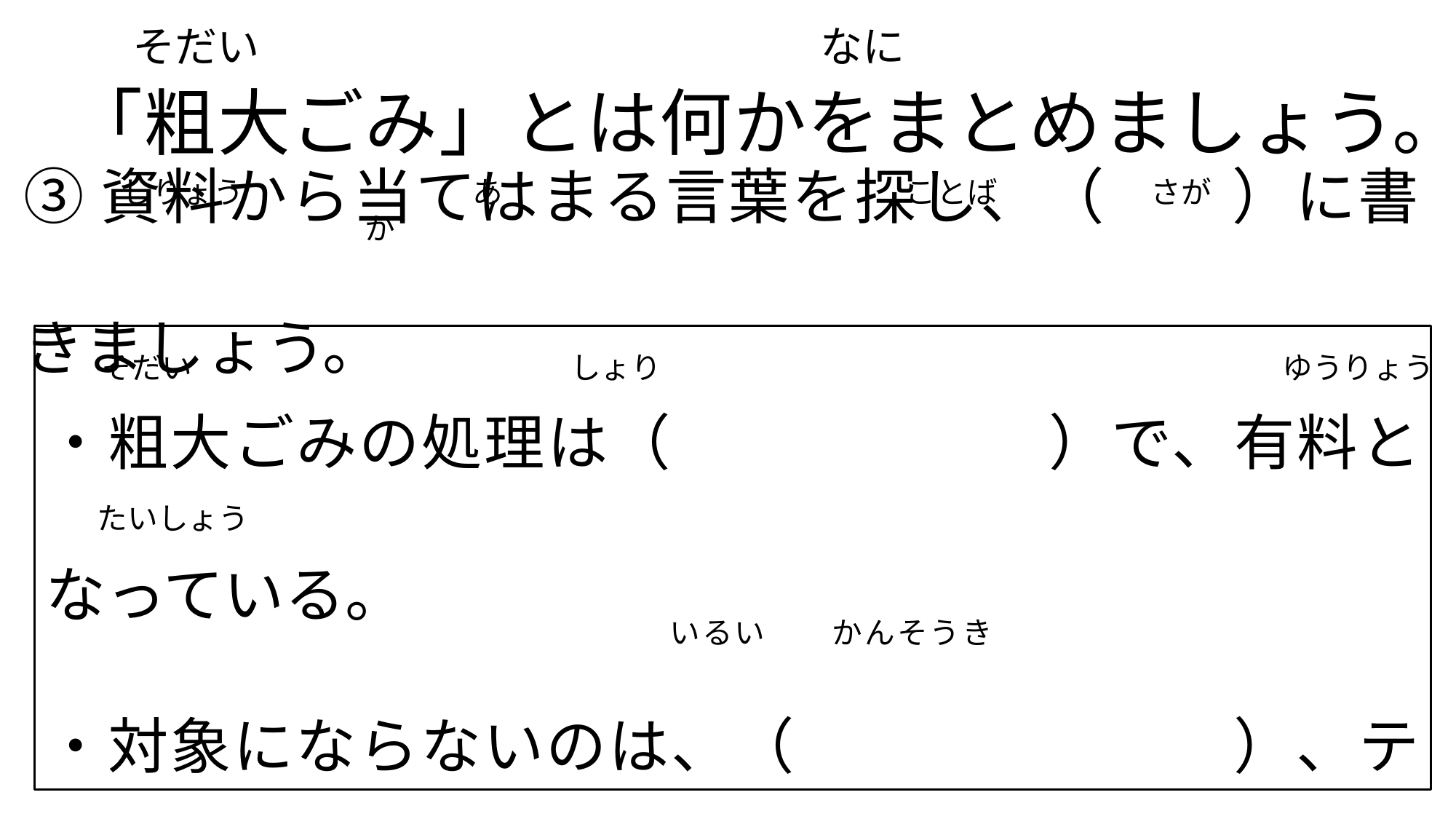

「粗大ごみ」とは何かをまとめましょう。
　　そだい　　　　　　　　　　　　　 なに
③資料から当てはまる言葉を探し、（　　）に書きましょう。
　　しりょう　　　　  　　　あ　　  　　 　　　　　 　　　 ことば　　　　　さが　　　　　　　　　　　　　　　　　　か
・粗大ごみの処理は（　　　　　　）で、有料となっている。
・対象にならないのは、（　　　　　　　）、テレビ、（
　　　　）、（　　　　　　　　）、衣類乾燥機とパソコンである。
　 そだい　　　　 　 　　　　　　　しょり　　　  　　 　　　                　 　　　　　　　ゆうりょう
　たいしょう
　    いるい　　かんそうき